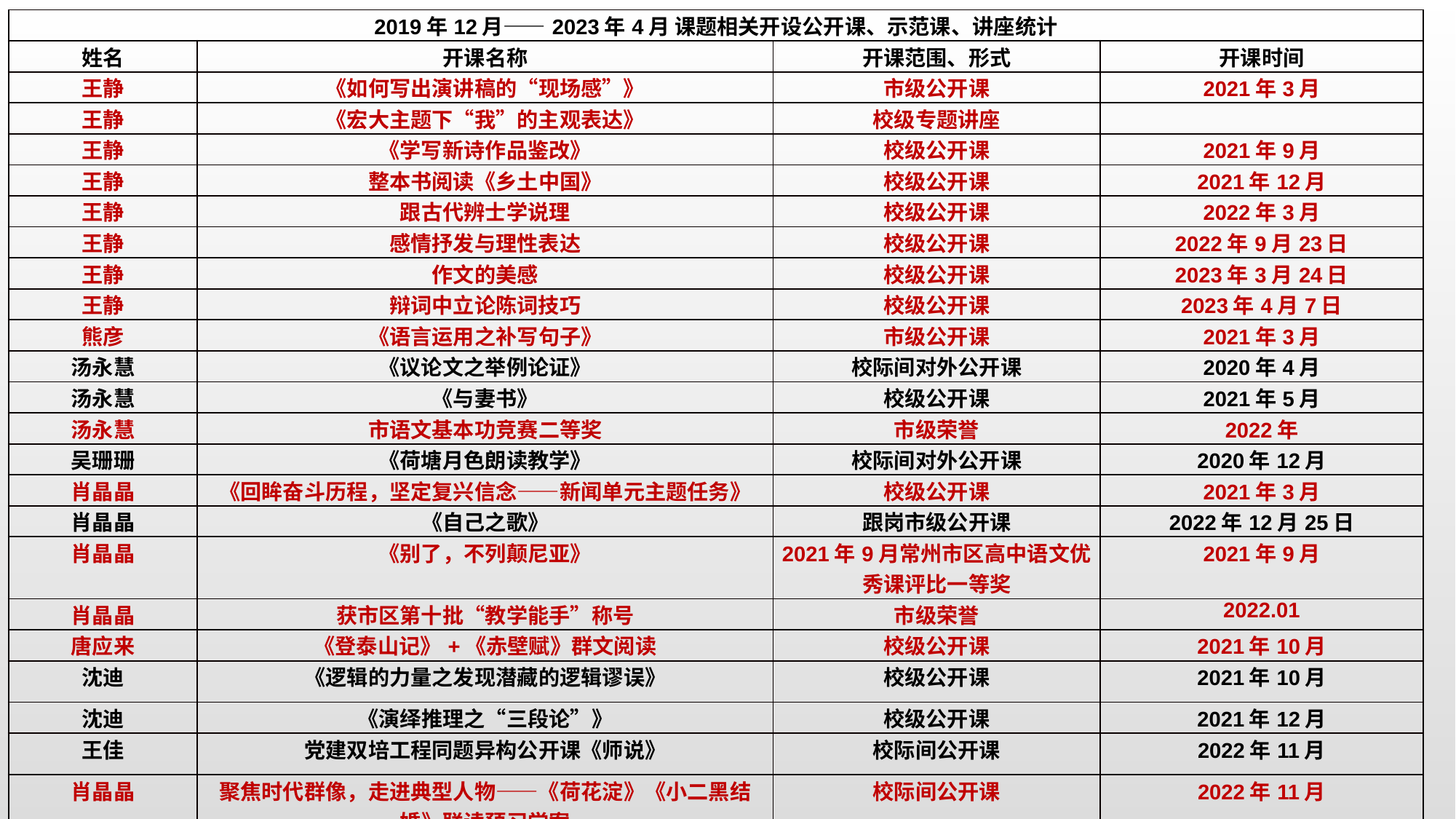

| 2019年12月——2023年4月 课题相关开设公开课、示范课、讲座统计 |  |  |  |
| --- | --- | --- | --- |
| 姓名 | 开课名称 | 开课范围、形式 | 开课时间 |
| 王静 | 《如何写出演讲稿的“现场感”》 | 市级公开课 | 2021年3月 |
| 王静 | 《宏大主题下“我”的主观表达》 | 校级专题讲座 |  |
| 王静 | 《学写新诗作品鉴改》 | 校级公开课 | 2021年9月 |
| 王静 | 整本书阅读《乡土中国》 | 校级公开课 | 2021年12月 |
| 王静 | 跟古代辨士学说理 | 校级公开课 | 2022年3月 |
| 王静 | 感情抒发与理性表达 | 校级公开课 | 2022年9月23日 |
| 王静 | 作文的美感 | 校级公开课 | 2023年3月24日 |
| 王静 | 辩词中立论陈词技巧 | 校级公开课 | 2023年4月7日 |
| 熊彦 | 《语言运用之补写句子》 | 市级公开课 | 2021年3月 |
| 汤永慧 | 《议论文之举例论证》 | 校际间对外公开课 | 2020年4月 |
| 汤永慧 | 《与妻书》 | 校级公开课 | 2021年5月 |
| 汤永慧 | 市语文基本功竞赛二等奖 | 市级荣誉 | 2022年 |
| 吴珊珊 | 《荷塘月色朗读教学》 | 校际间对外公开课 | 2020年12月 |
| 肖晶晶 | 《回眸奋斗历程，坚定复兴信念——新闻单元主题任务》 | 校级公开课 | 2021年3月 |
| 肖晶晶 | 《自己之歌》 | 跟岗市级公开课 | 2022年12月25日 |
| 肖晶晶 | 《别了，不列颠尼亚》 | 2021年9月常州市区高中语文优秀课评比一等奖 | 2021年9月 |
| 肖晶晶 | 获市区第十批“教学能手”称号 | 市级荣誉 | 2022.01 |
| 唐应来 | 《登泰山记》+《赤壁赋》群文阅读 | 校级公开课 | 2021年10月 |
| 沈迪 | 《逻辑的力量之发现潜藏的逻辑谬误》 | 校级公开课 | 2021年10月 |
| 沈迪 | 《演绎推理之“三段论”》 | 校级公开课 | 2021年12月 |
| 王佳 | 党建双培工程同题异构公开课《师说》 | 校际间公开课 | 2022年11月 |
| 肖晶晶 | 聚焦时代群像，走进典型人物——《荷花淀》《小二黑结婚》联读预习学案 | 校际间公开课 | 2022年11月 |
| 吴珊珊 | 《多角度思考，理性表达观点——思辨型材料作文审题指导》 | 校际间对外公开课 | 2022年11月25日 |
| 肖晶晶 | 《论证过程中如何进行反驳》 | 校级公开课 | 2023年4月14日 |
| 汤永慧 | 《玩转素材——屈原素材的多角度运用》 | 校级公开课 | 2022.5 |
| 刘美足 | 《说“木叶”》 | 校级公开课 | 2023年4月 |